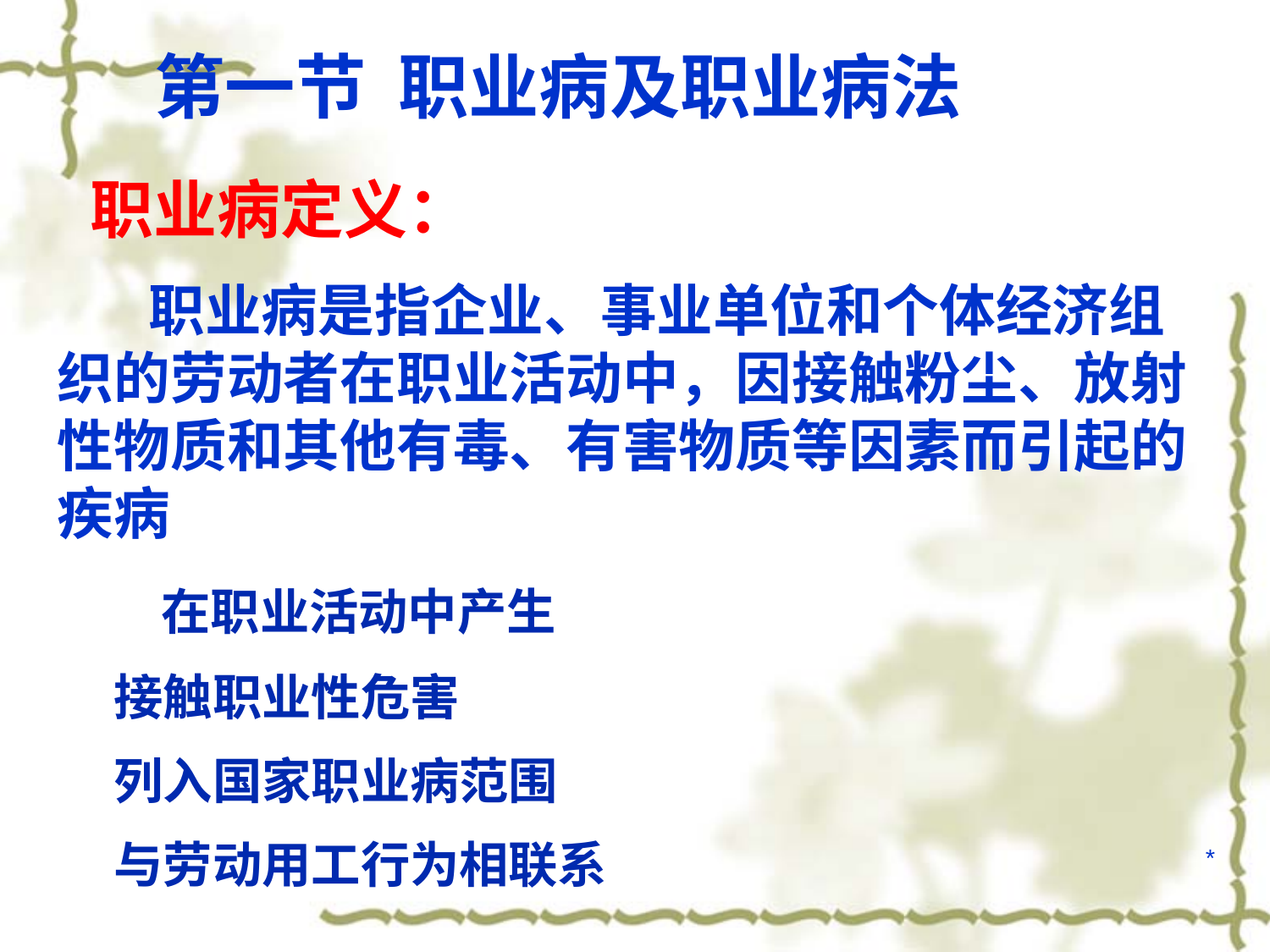

第一节  职业病及职业病法
 职业病定义：
      职业病是指企业、事业单位和个体经济组织的劳动者在职业活动中，因接触粉尘、放射性物质和其他有毒、有害物质等因素而引起的疾病
       在职业活动中产生
    接触职业性危害
    列入国家职业病范围
    与劳动用工行为相联系

*